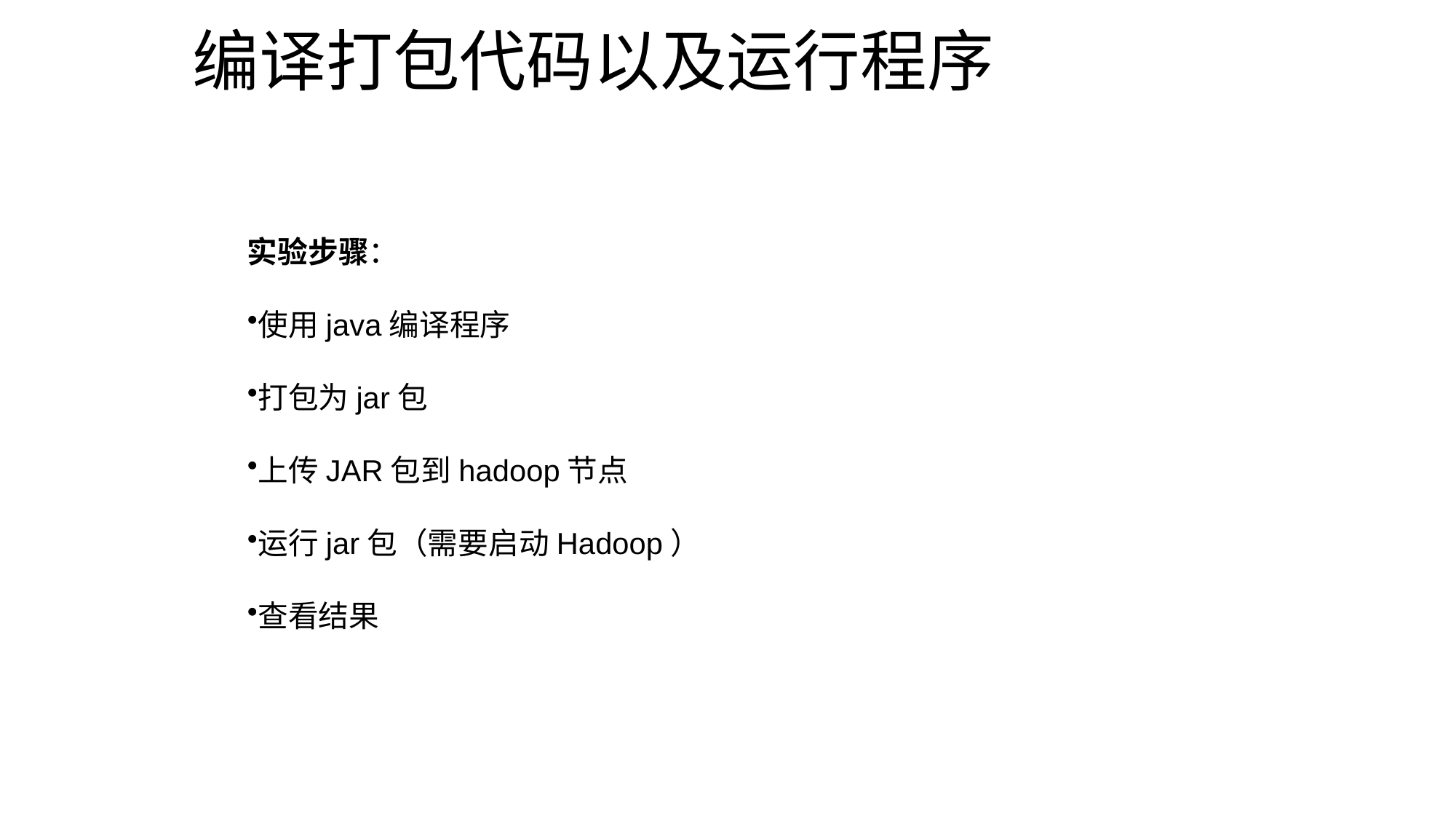

编译打包代码以及运行程序
实验步骤：
使用java编译程序
打包为jar包
上传JAR包到hadoop节点
运行jar包（需要启动Hadoop）
查看结果